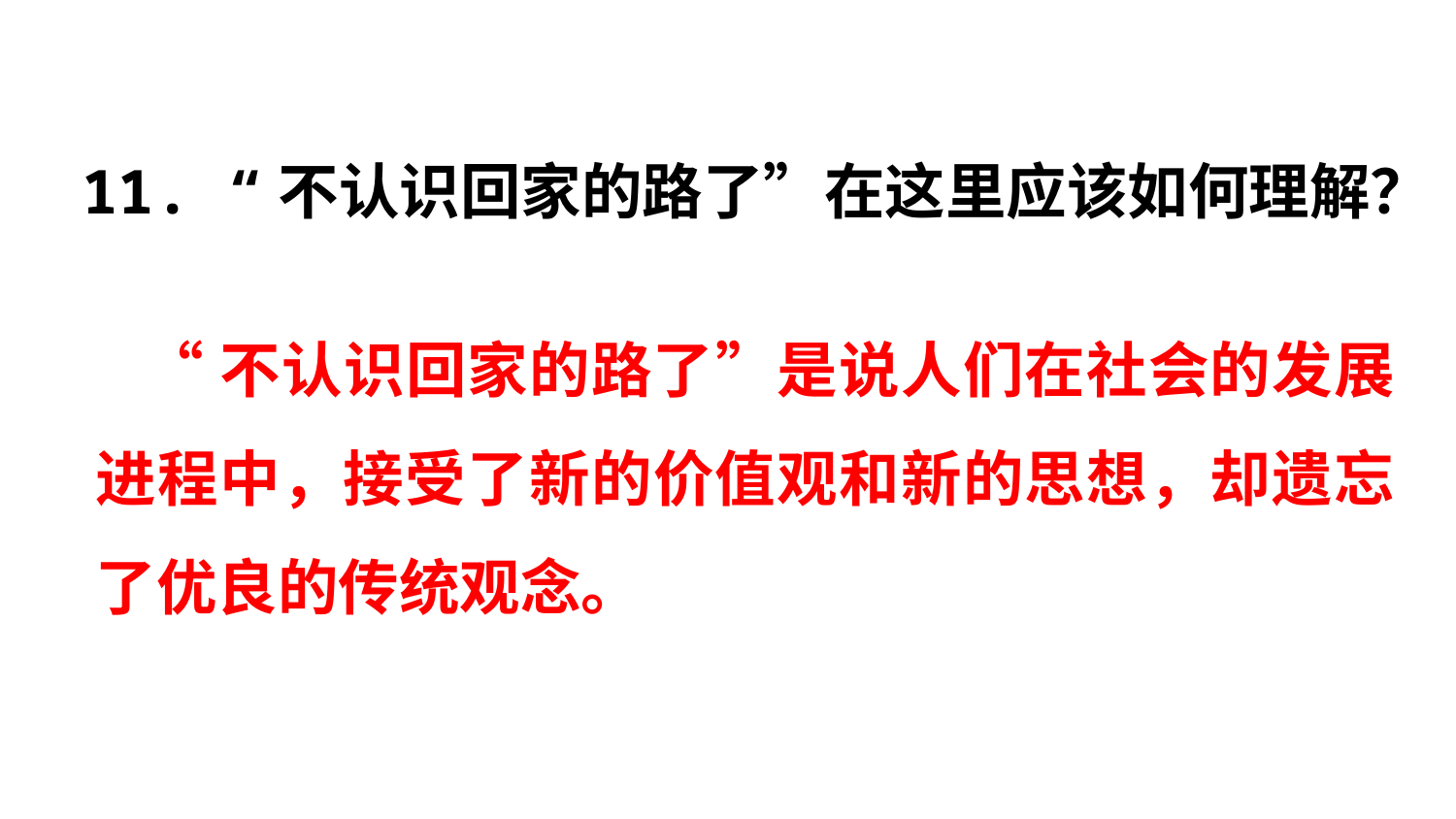

11. “不认识回家的路了”在这里应该如何理解？
    “不认识回家的路了”是说人们在社会的发展进程中，接受了新的价值观和新的思想，却遗忘了优良的传统观念。